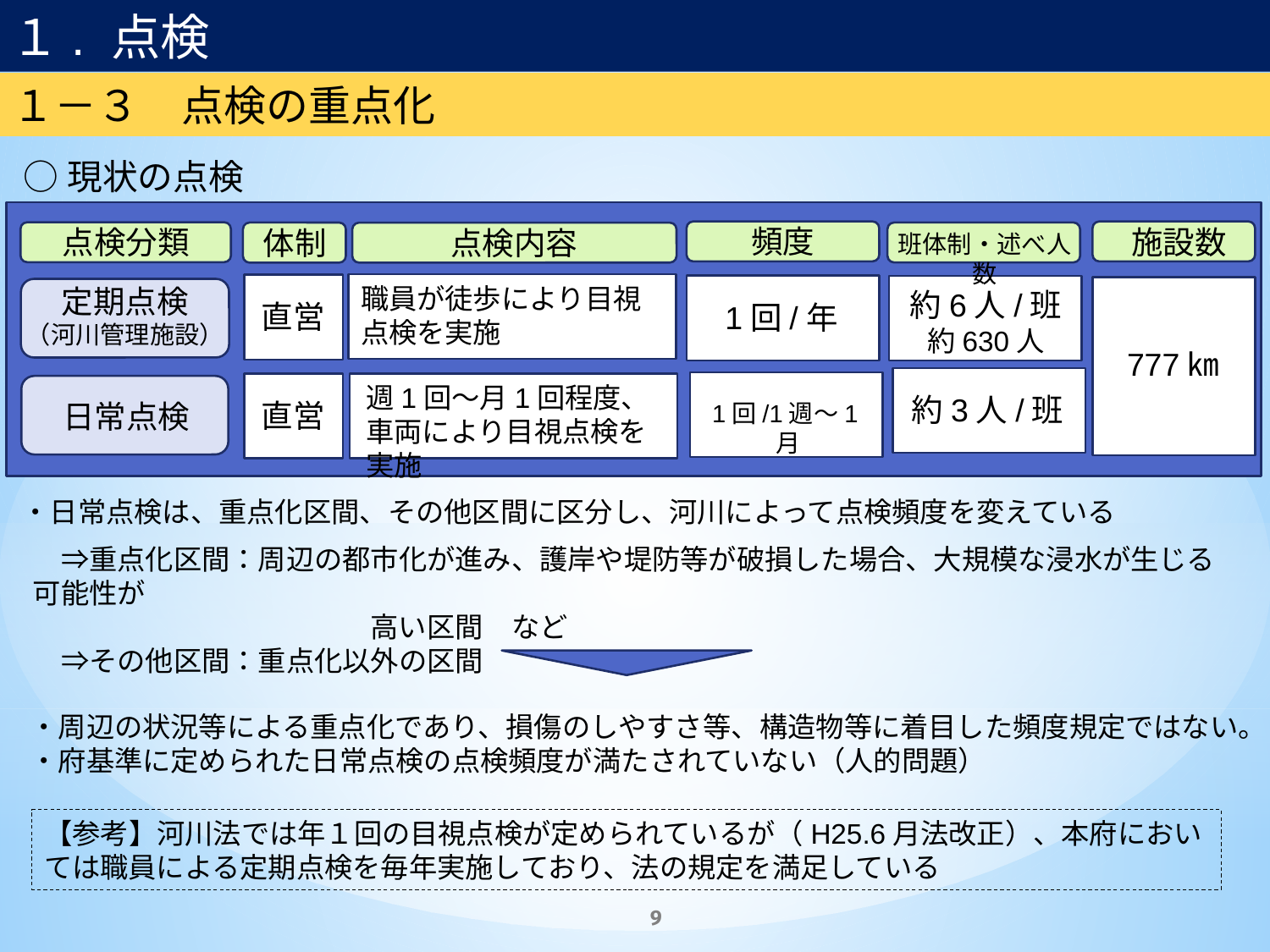

１. 点検
１－３　点検の重点化
○現状の点検

頻度

施設数

点検分類

体制

点検内容

班体制・述べ人数

職員が徒歩により目視
点検を実施

直営
定期点検
（河川管理施設）

1回/年

約6人/班
約630人

777㎞

約3人/班

1回/1週～1月

直営

週1回～月1回程度、車両により目視点検を実施

日常点検
・日常点検は、重点化区間、その他区間に区分し、河川によって点検頻度を変えている
　⇒重点化区間：周辺の都市化が進み、護岸や堤防等が破損した場合、大規模な浸水が生じる可能性が
　　　　　　　　　　　　高い区間　など
　⇒その他区間：重点化以外の区間

・周辺の状況等による重点化であり、損傷のしやすさ等、構造物等に着目した頻度規定ではない。
・府基準に定められた日常点検の点検頻度が満たされていない（人的問題）
【参考】河川法では年１回の目視点検が定められているが（H25.6月法改正）、本府においては職員による定期点検を毎年実施しており、法の規定を満足している
9